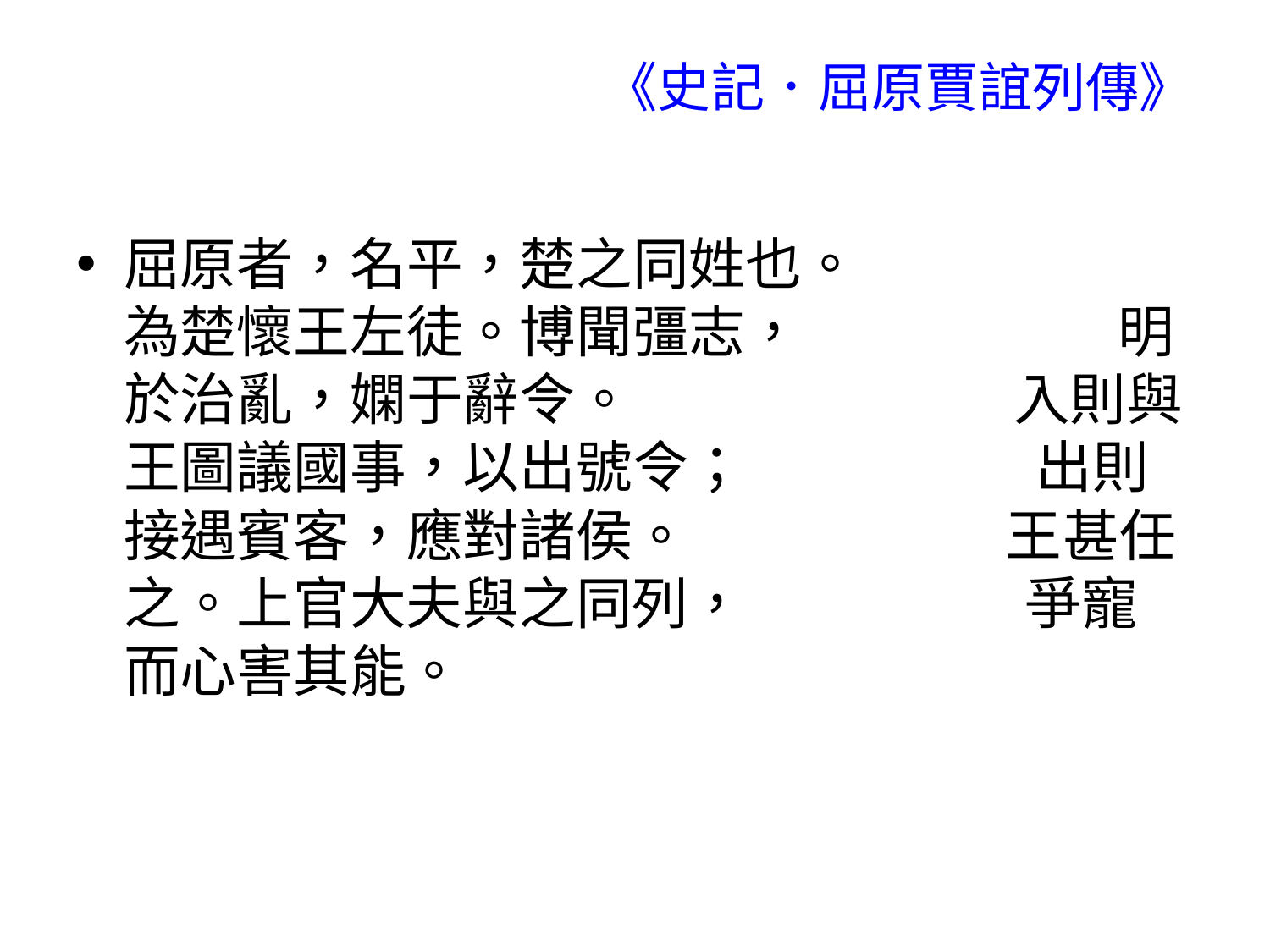

# 《史記．屈原賈誼列傳》
屈原者，名平，楚之同姓也。                        為楚懷王左徒。博聞彊志，                         明於治亂，嫻于辭令。                              入則與王圖議國事，以出號令；                       出則接遇賓客，應對諸侯。                         王甚任之。上官大夫與之同列，                      爭寵而心害其能。